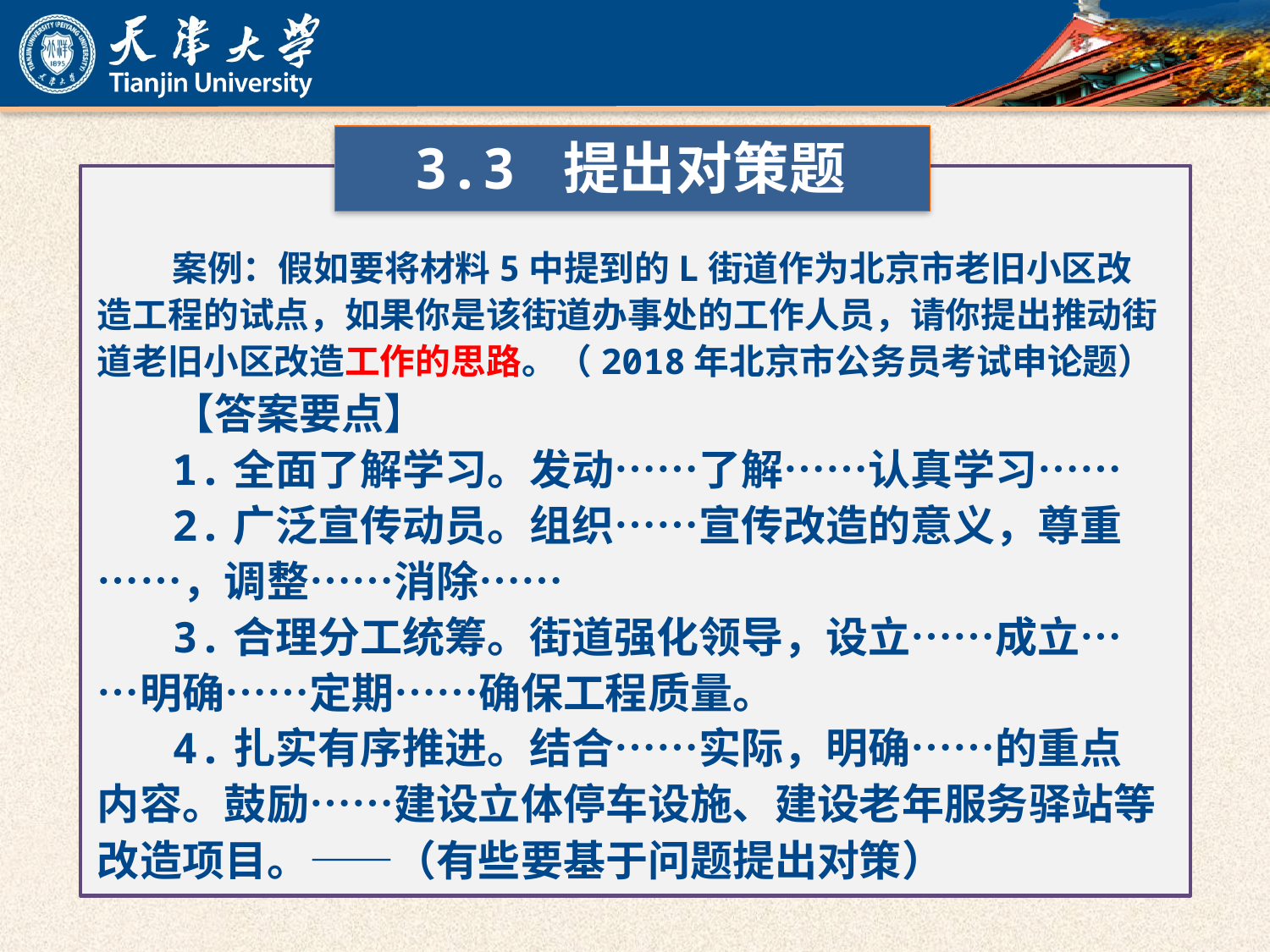

3.3 提出对策题

案例：假如要将材料5中提到的L街道作为北京市老旧小区改造工程的试点，如果你是该街道办事处的工作人员，请你提出推动街道老旧小区改造工作的思路。（2018年北京市公务员考试申论题）
【答案要点】
1.全面了解学习。发动……了解……认真学习……
2.广泛宣传动员。组织……宣传改造的意义，尊重……，调整……消除……
3.合理分工统筹。街道强化领导，设立……成立……明确……定期……确保工程质量。
4.扎实有序推进。结合……实际，明确……的重点内容。鼓励……建设立体停车设施、建设老年服务驿站等改造项目。——（有些要基于问题提出对策）